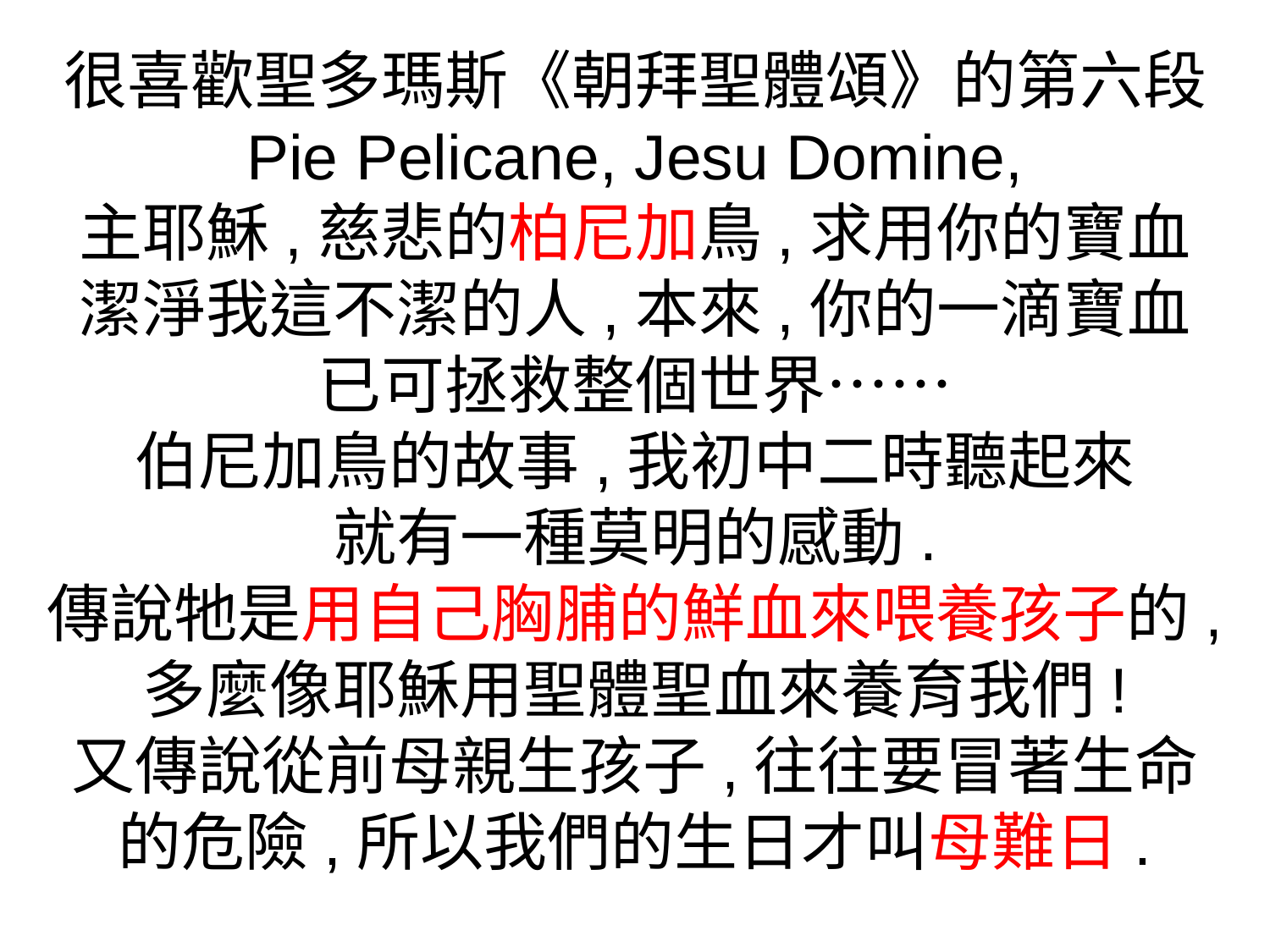

很喜歡聖多瑪斯《朝拜聖體頌》的第六段
Pie Pelicane, Jesu Domine,
主耶穌,慈悲的柏尼加鳥,求用你的寶血
潔淨我這不潔的人,本來,你的一滴寶血
已可拯救整個世界……
伯尼加鳥的故事,我初中二時聽起來
就有一種莫明的感動.
傳說牠是用自己胸脯的鮮血來喂養孩子的,
多麼像耶穌用聖體聖血來養育我們!
又傳說從前母親生孩子,往往要冒著生命
的危險,所以我們的生日才叫母難日.